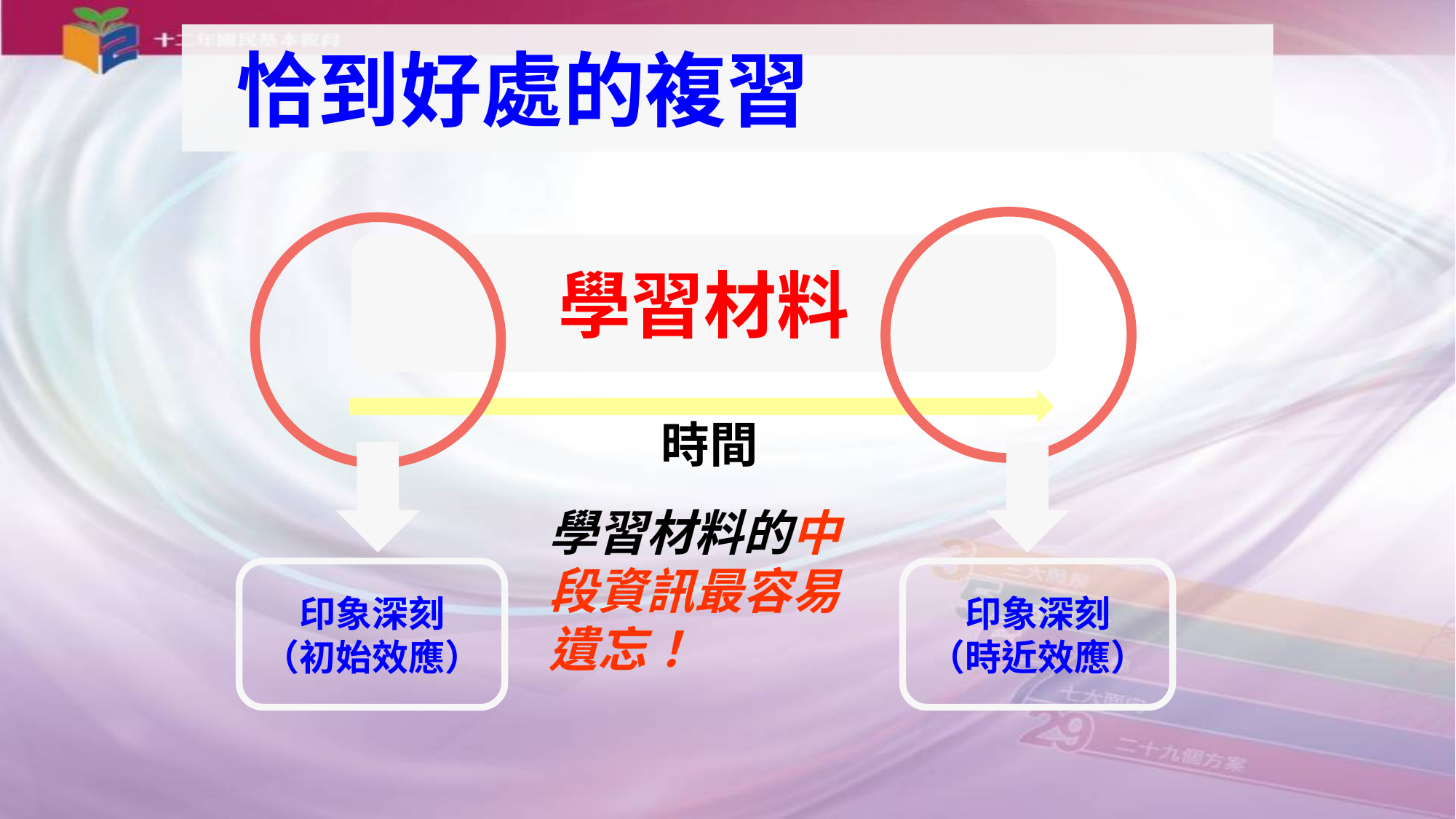

恰到好處的複習

學習材料

時間

學習材料的中段資訊最容易遺忘！
印象深刻
（初始效應）
印象深刻
（時近效應）